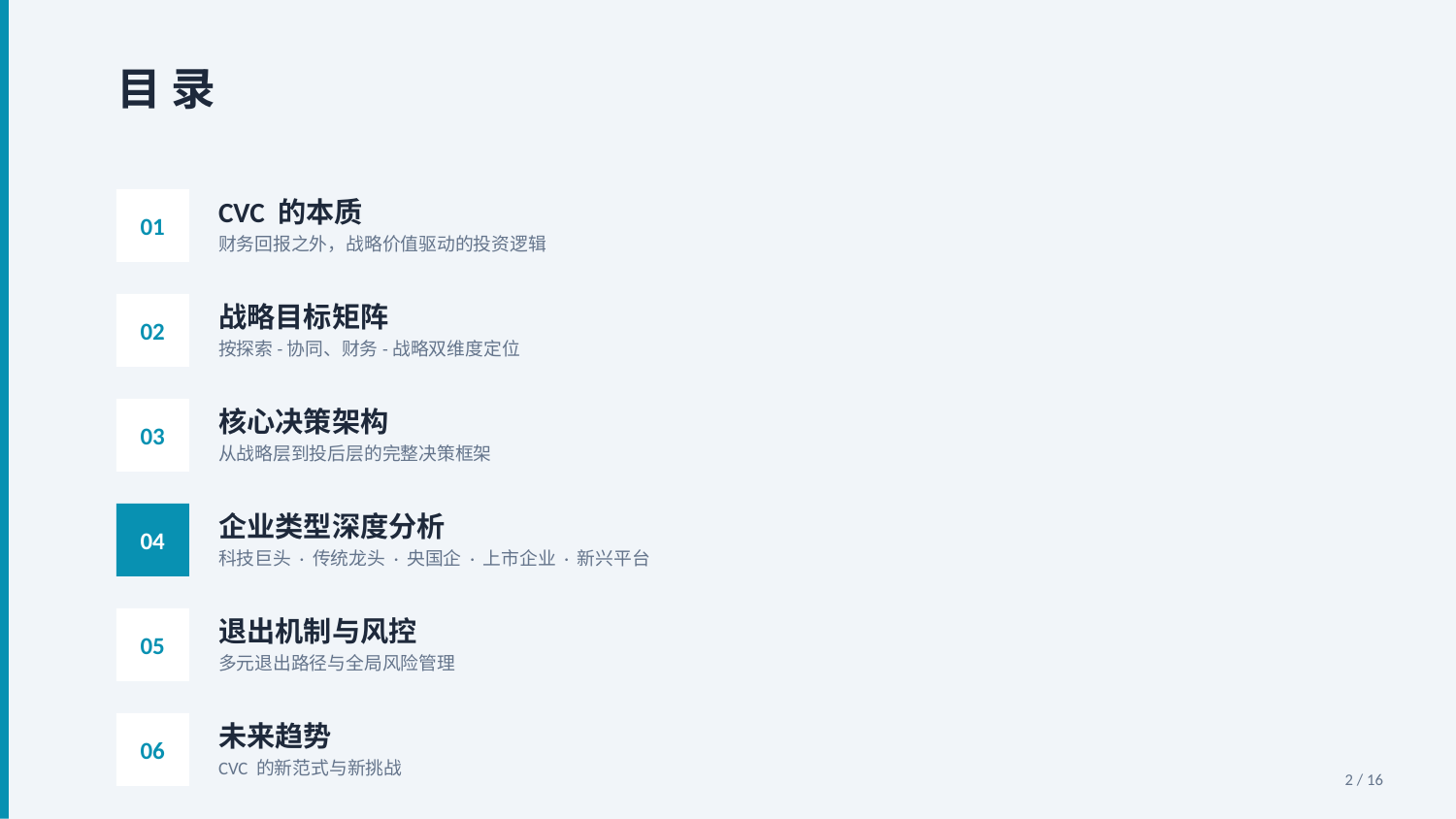

目 录

01
CVC 的本质
财务回报之外，战略价值驱动的投资逻辑

02
战略目标矩阵
按探索-协同、财务-战略双维度定位

03
核心决策架构
从战略层到投后层的完整决策框架

04
企业类型深度分析
科技巨头 · 传统龙头 · 央国企 · 上市企业 · 新兴平台

05
退出机制与风控
多元退出路径与全局风险管理

06
未来趋势
CVC 的新范式与新挑战
2 / 16